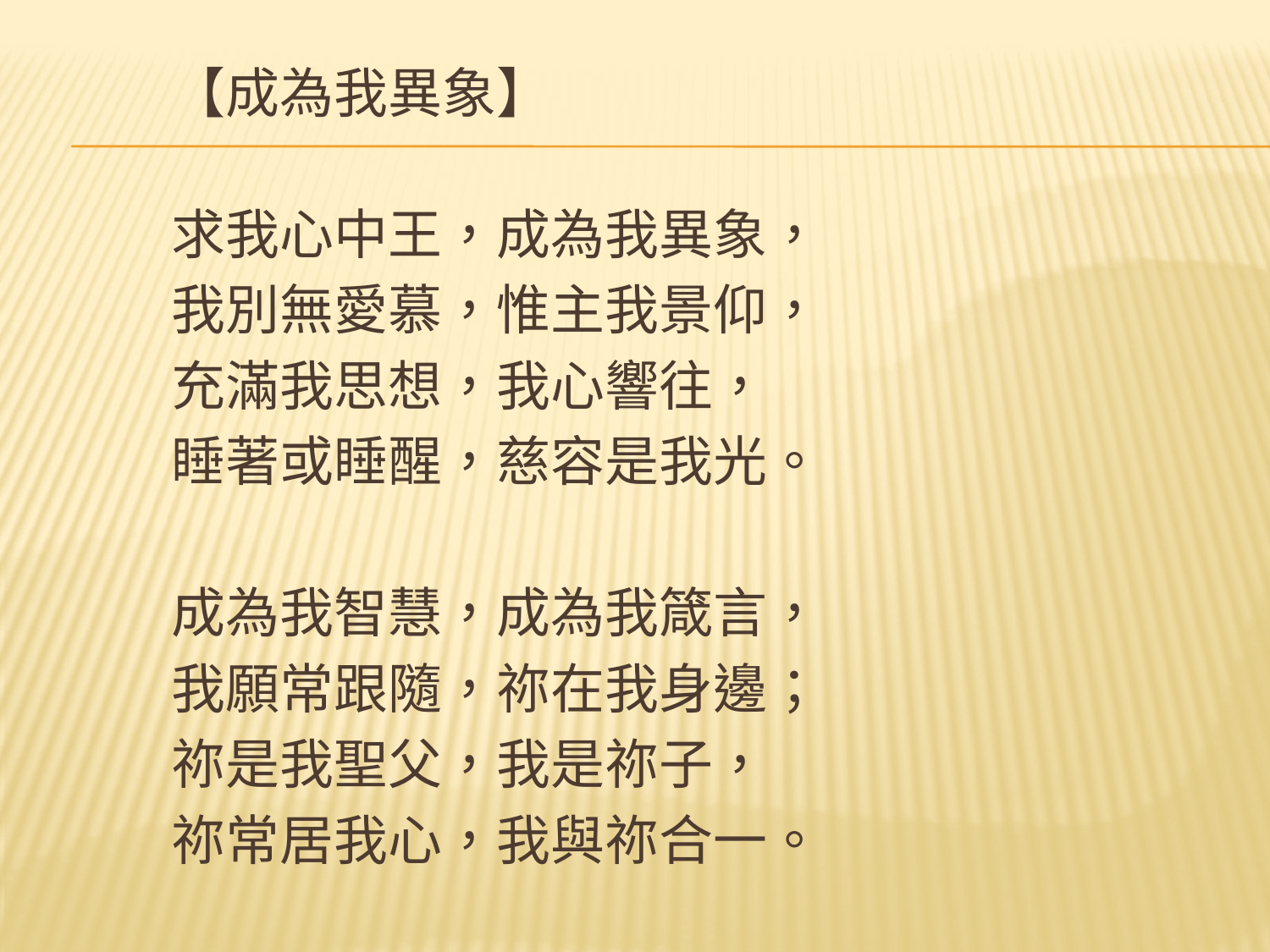

【成為我異象】
求我心中王，成為我異象，
我別無愛慕，惟主我景仰，
充滿我思想，我心響往，
睡著或睡醒，慈容是我光。

成為我智慧，成為我箴言，
我願常跟隨，祢在我身邊；
祢是我聖父，我是祢子，
祢常居我心，我與祢合一。